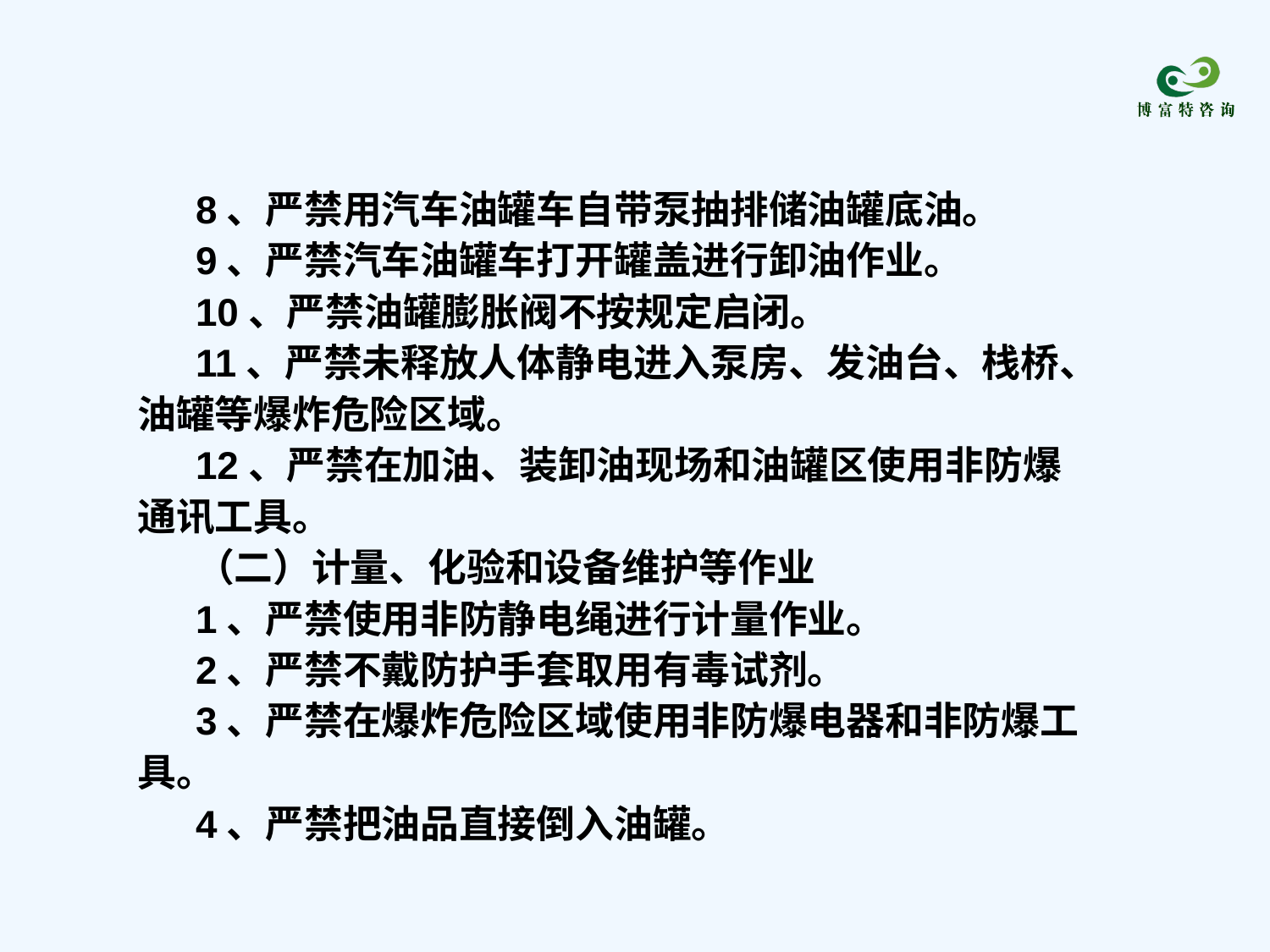

8、严禁用汽车油罐车自带泵抽排储油罐底油。
9、严禁汽车油罐车打开罐盖进行卸油作业。
10、严禁油罐膨胀阀不按规定启闭。
11、严禁未释放人体静电进入泵房、发油台、栈桥、油罐等爆炸危险区域。
12、严禁在加油、装卸油现场和油罐区使用非防爆通讯工具。
（二）计量、化验和设备维护等作业
1、严禁使用非防静电绳进行计量作业。
2、严禁不戴防护手套取用有毒试剂。
3、严禁在爆炸危险区域使用非防爆电器和非防爆工具。
4、严禁把油品直接倒入油罐。
28